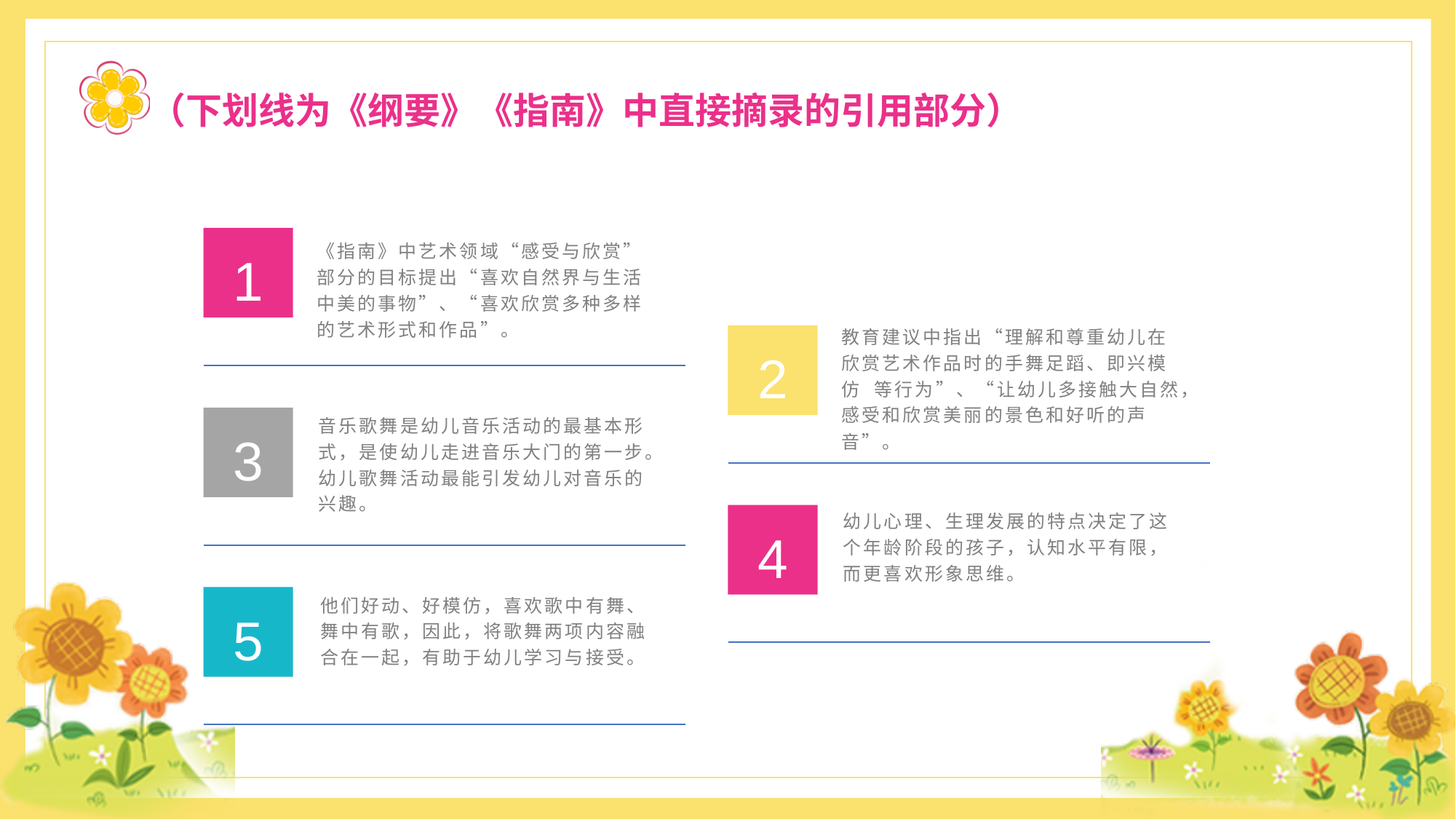

（下划线为《纲要》《指南》中直接摘录的引用部分）
1
《指南》中艺术领域“感受与欣赏”部分的目标提出“喜欢自然界与生活中美的事物”、“喜欢欣赏多种多样的艺术形式和作品”。
教育建议中指出“理解和尊重幼儿在欣赏艺术作品时的手舞足蹈、即兴模仿  等行为”、“让幼儿多接触大自然，感受和欣赏美丽的景色和好听的声音”。
2
3
音乐歌舞是幼儿音乐活动的最基本形式，是使幼儿走进音乐大门的第一步。幼儿歌舞活动最能引发幼儿对音乐的兴趣。
4
幼儿心理、生理发展的特点决定了这个年龄阶段的孩子，认知水平有限，而更喜欢形象思维。
5
他们好动、好模仿，喜欢歌中有舞、舞中有歌，因此，将歌舞两项内容融合在一起，有助于幼儿学习与接受。